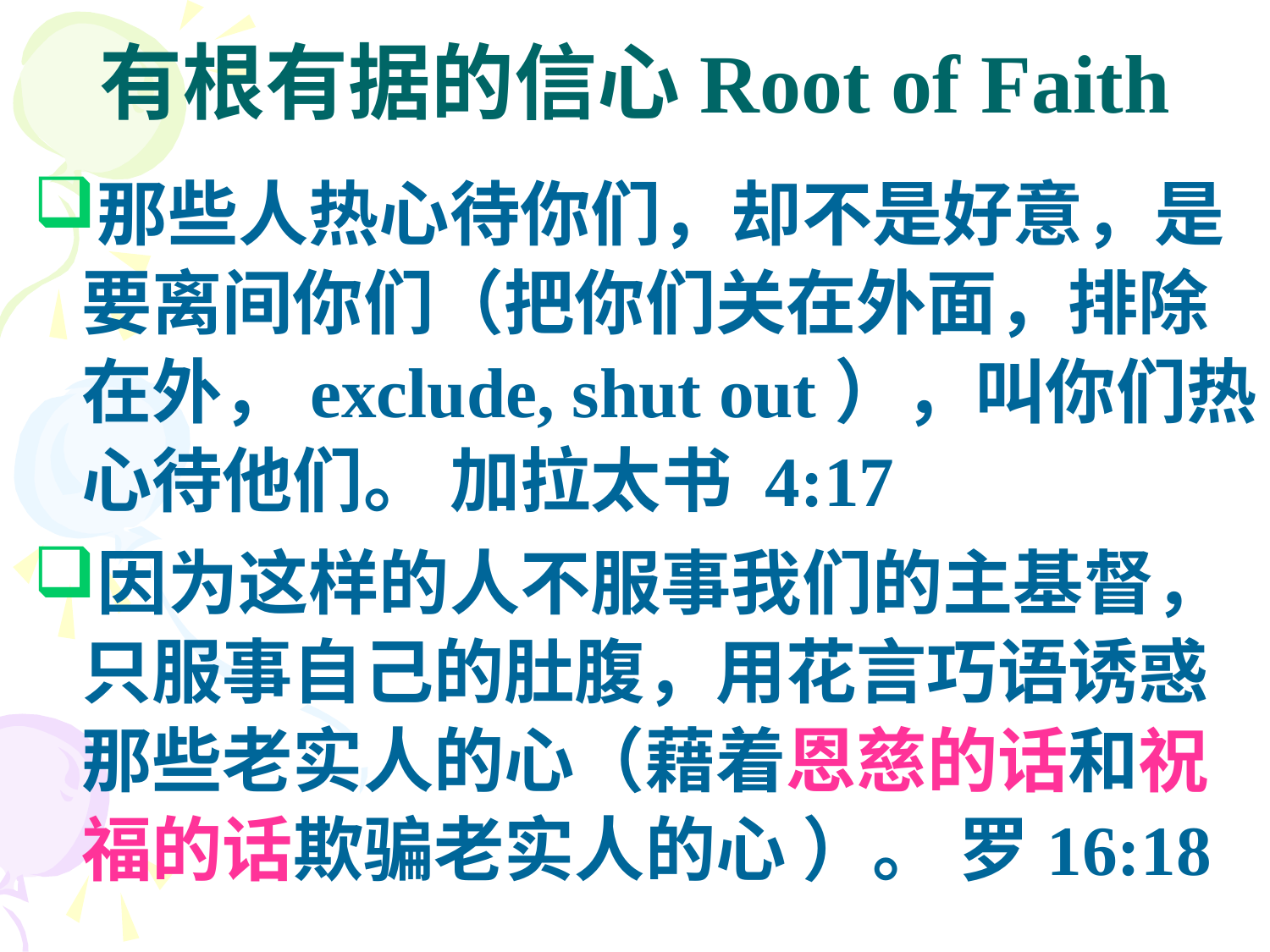

# 有根有据的信心Root of Faith
那些人热心待你们，却不是好意，是要离间你们（把你们关在外面，排除在外，exclude, shut out），叫你们热心待他们。 加拉太书 4:17
因为这样的人不服事我们的主基督，只服事自己的肚腹，用花言巧语诱惑那些老实人的心（藉着恩慈的话和祝福的话欺骗老实人的心 ）。 罗16:18